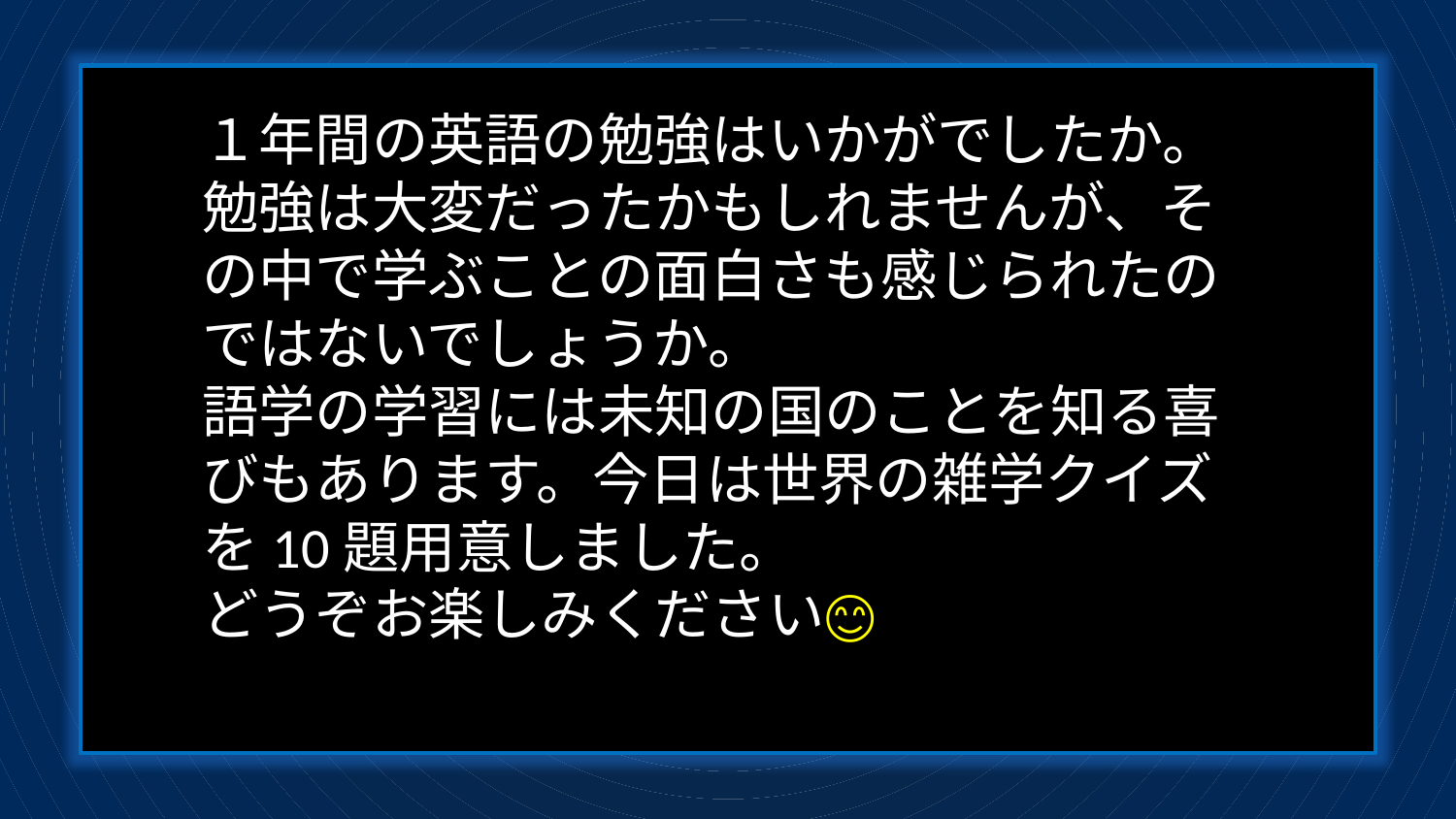

１年間の英語の勉強はいかがでしたか。
勉強は大変だったかもしれませんが、その中で学ぶことの面白さも感じられたのではないでしょうか。
語学の学習には未知の国のことを知る喜びもあります。今日は世界の雑学クイズを10題用意しました。
どうぞお楽しみください😊